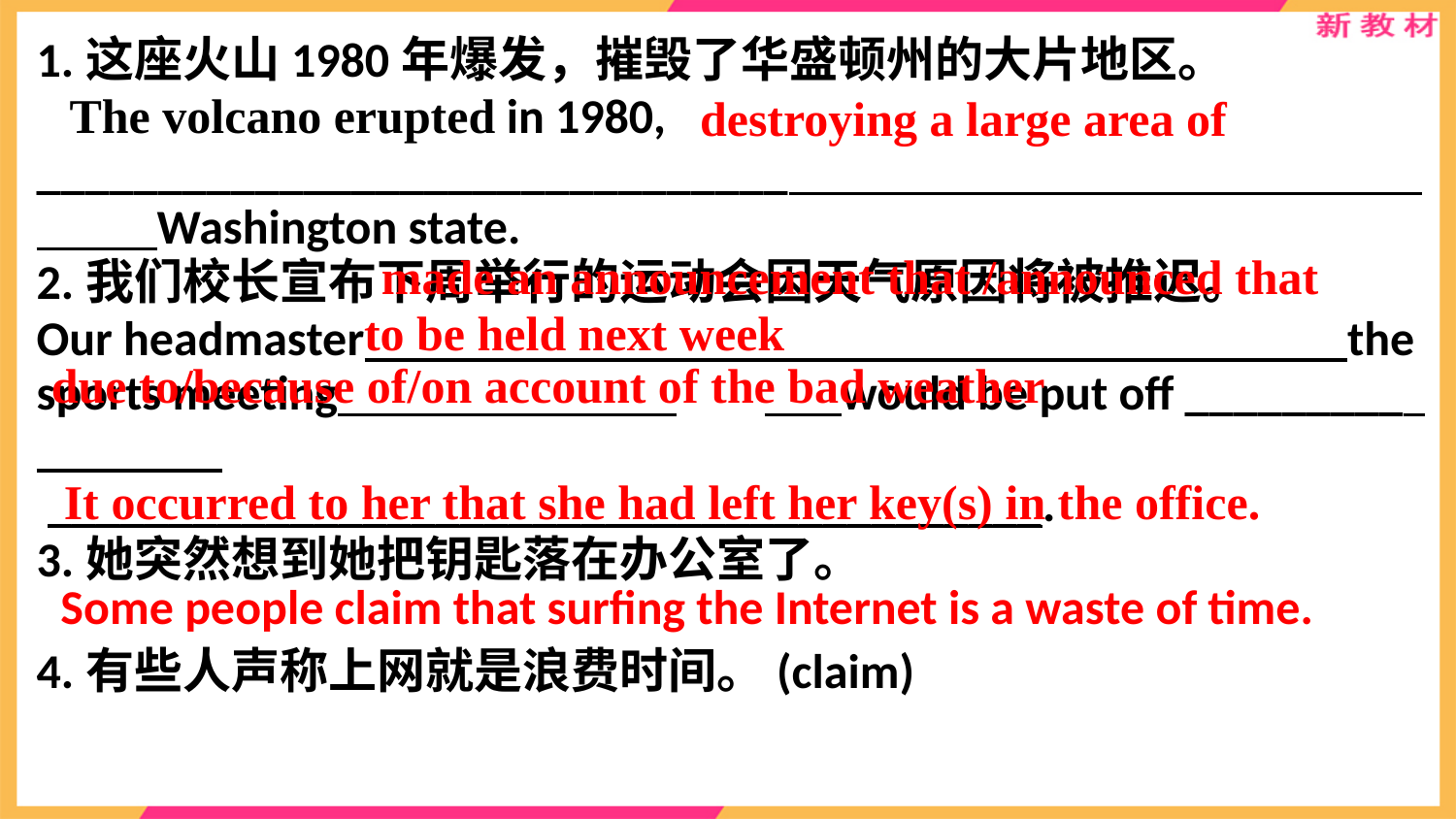

1.这座火山1980年爆发，摧毁了华盛顿州的大片地区。
   The volcano erupted in 1980, _______________________________                                                                      Washington state.
2.我们校长宣布下周举行的运动会因天气原因将被推迟。
Our headmaster                                                                                          the sports meeting                               	       would be put off _________
 _________________________________________.
3.她突然想到她把钥匙落在办公室了。

4.有些人声称上网就是浪费时间。(claim)

destroying a large area of
made an announcement that /announced that
to be held next week
due to/because of/on account of the bad weather
It occurred to her that she had left her key(s) in the office.
Some people claim that surfing the Internet is a waste of time.